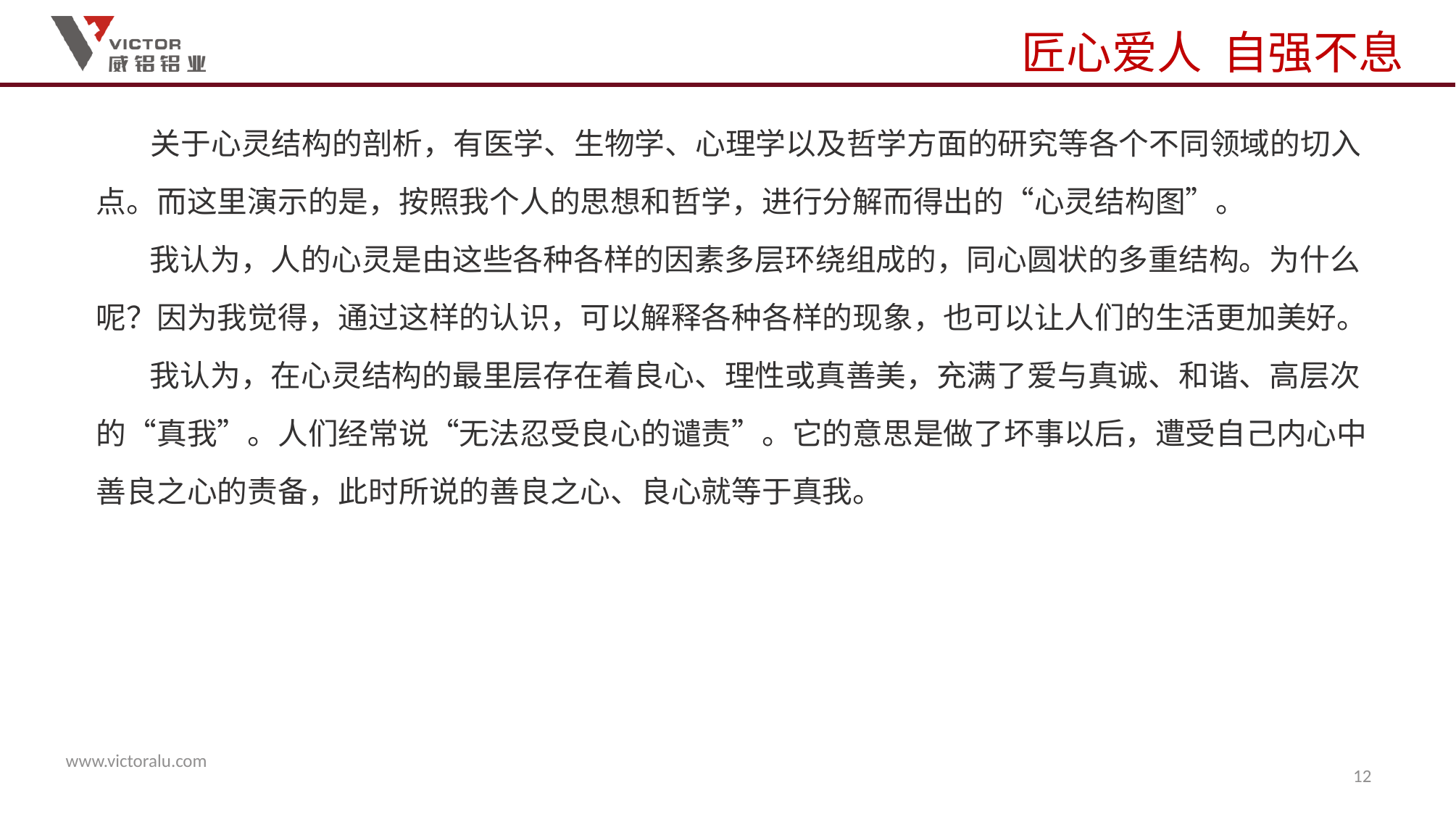

关于心灵结构的剖析，有医学、生物学、心理学以及哲学方面的研究等各个不同领域的切入点。而这里演示的是，按照我个人的思想和哲学，进行分解而得出的“心灵结构图”。
        我认为，人的心灵是由这些各种各样的因素多层环绕组成的，同心圆状的多重结构。为什么呢？因为我觉得，通过这样的认识，可以解释各种各样的现象，也可以让人们的生活更加美好。
        我认为，在心灵结构的最里层存在着良心、理性或真善美，充满了爱与真诚、和谐、高层次的“真我”。人们经常说“无法忍受良心的谴责”。它的意思是做了坏事以后，遭受自己内心中善良之心的责备，此时所说的善良之心、良心就等于真我。
12